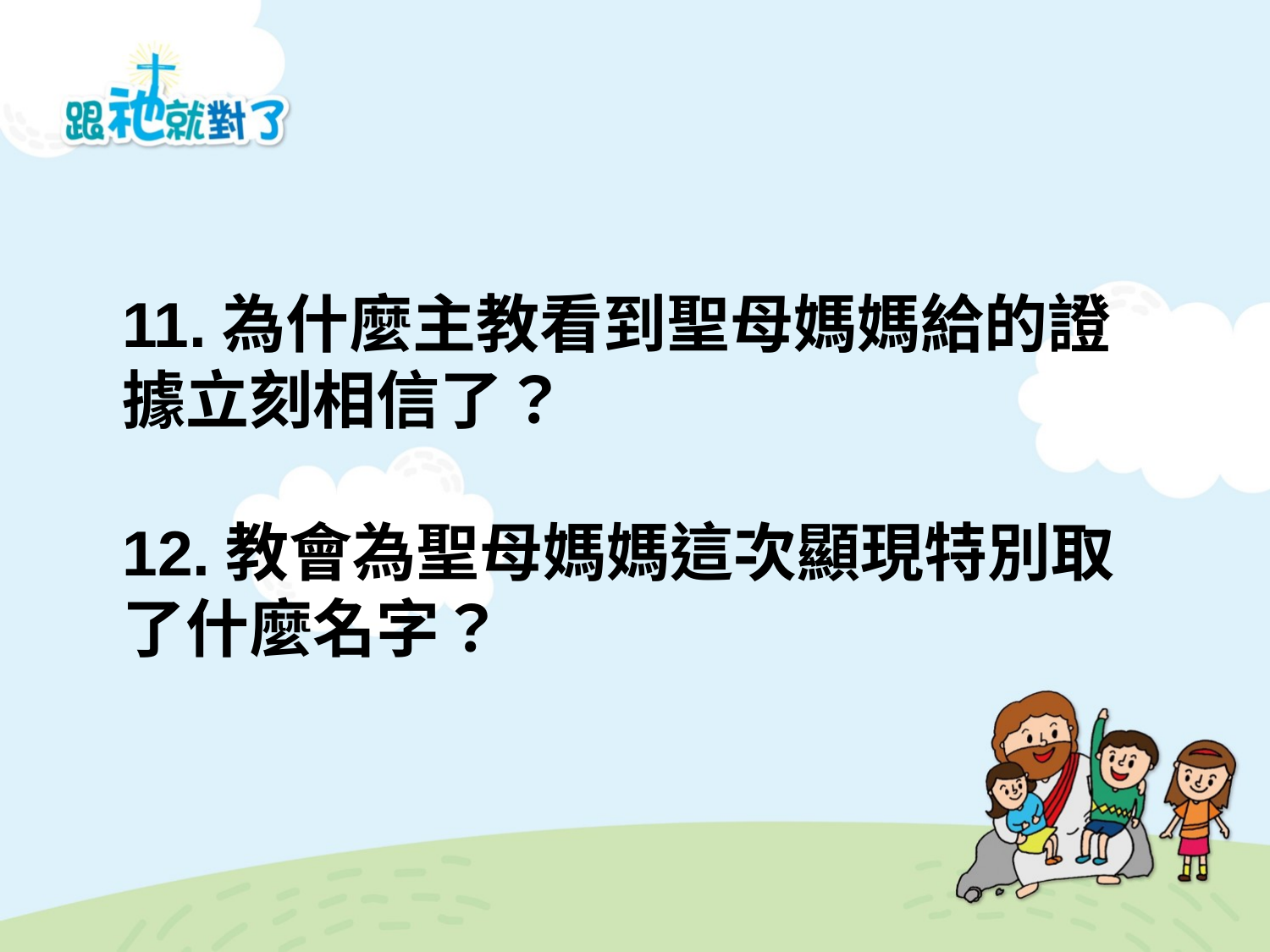

11.為什麼主教看到聖母媽媽給的證據立刻相信了？

12.教會為聖母媽媽這次顯現特別取了什麼名字？